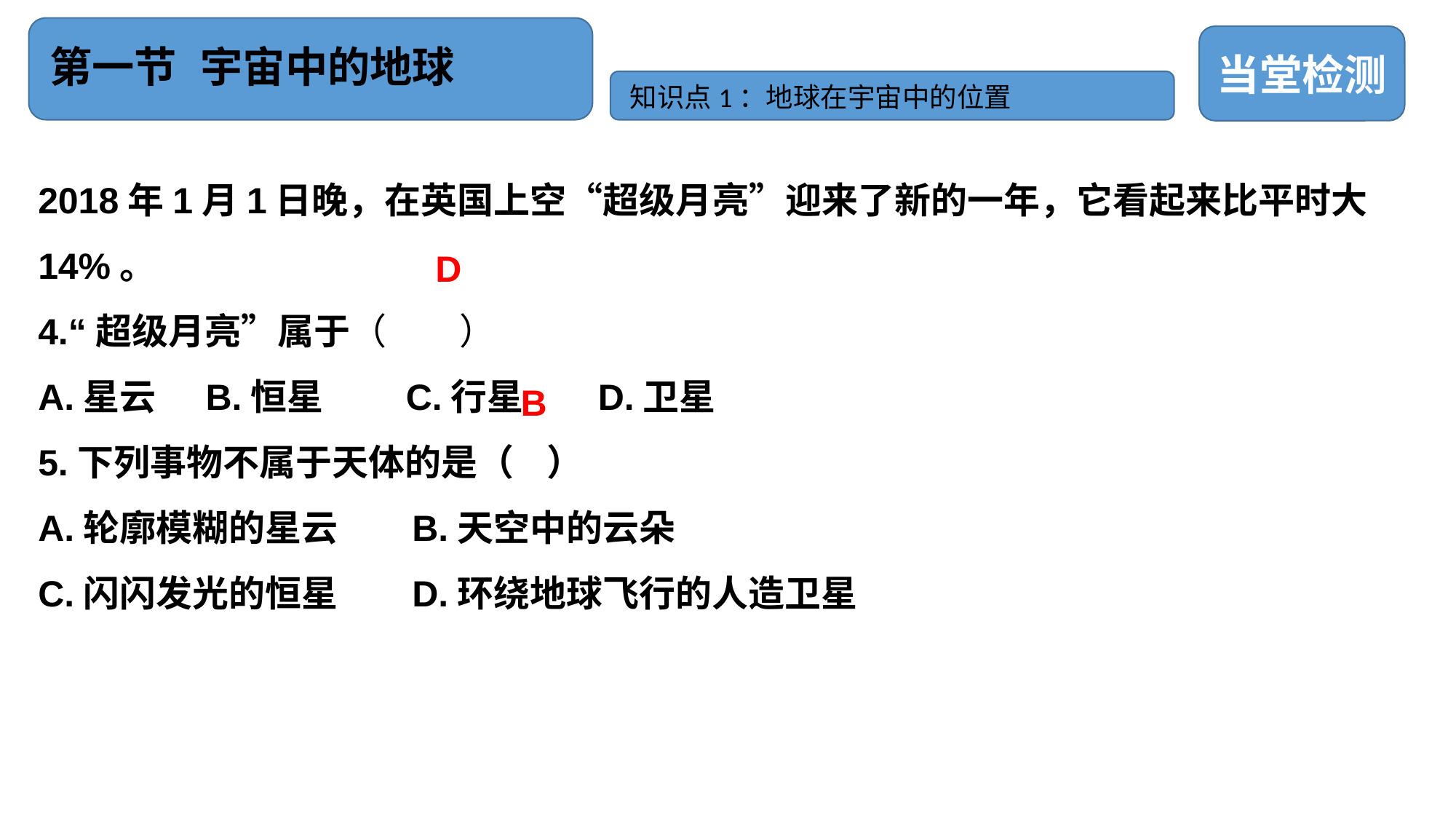

# 第一节  宇宙中的地球
当堂检测
知识点1：地球在宇宙中的位置
2018年1月1日晚，在英国上空“超级月亮”迎来了新的一年，它看起来比平时大14%。
4.“超级月亮”属于（         ）
A.星云     B.恒星         C.行星        D.卫星
5.下列事物不属于天体的是（    ）
A.轮廓模糊的星云        B.天空中的云朵
C.闪闪发光的恒星        D.环绕地球飞行的人造卫星
D
B